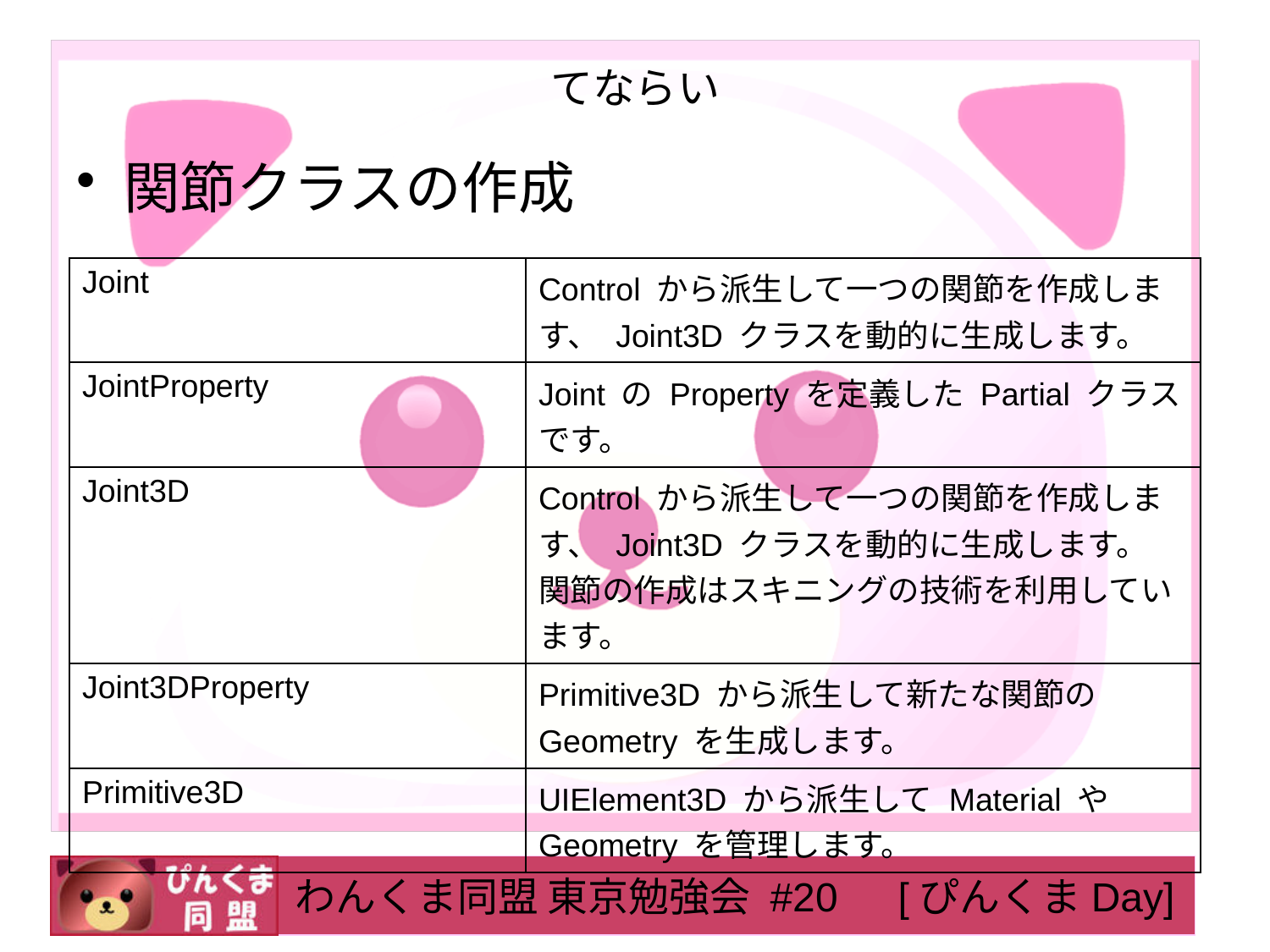

# てならい
関節クラスの作成

| Joint | Control から派生して一つの関節を作成します、 Joint3D クラスを動的に生成します。 |
| --- | --- |
| JointProperty | Joint の Property を定義した Partial クラスです。 |
| Joint3D | Control から派生して一つの関節を作成します、 Joint3D クラスを動的に生成します。 関節の作成はスキニングの技術を利用しています。 |
| Joint3DProperty | Primitive3D から派生して新たな関節の Geometry を生成します。 |
| Primitive3D | UIElement3D から派生して Material や Geometry を管理します。 |